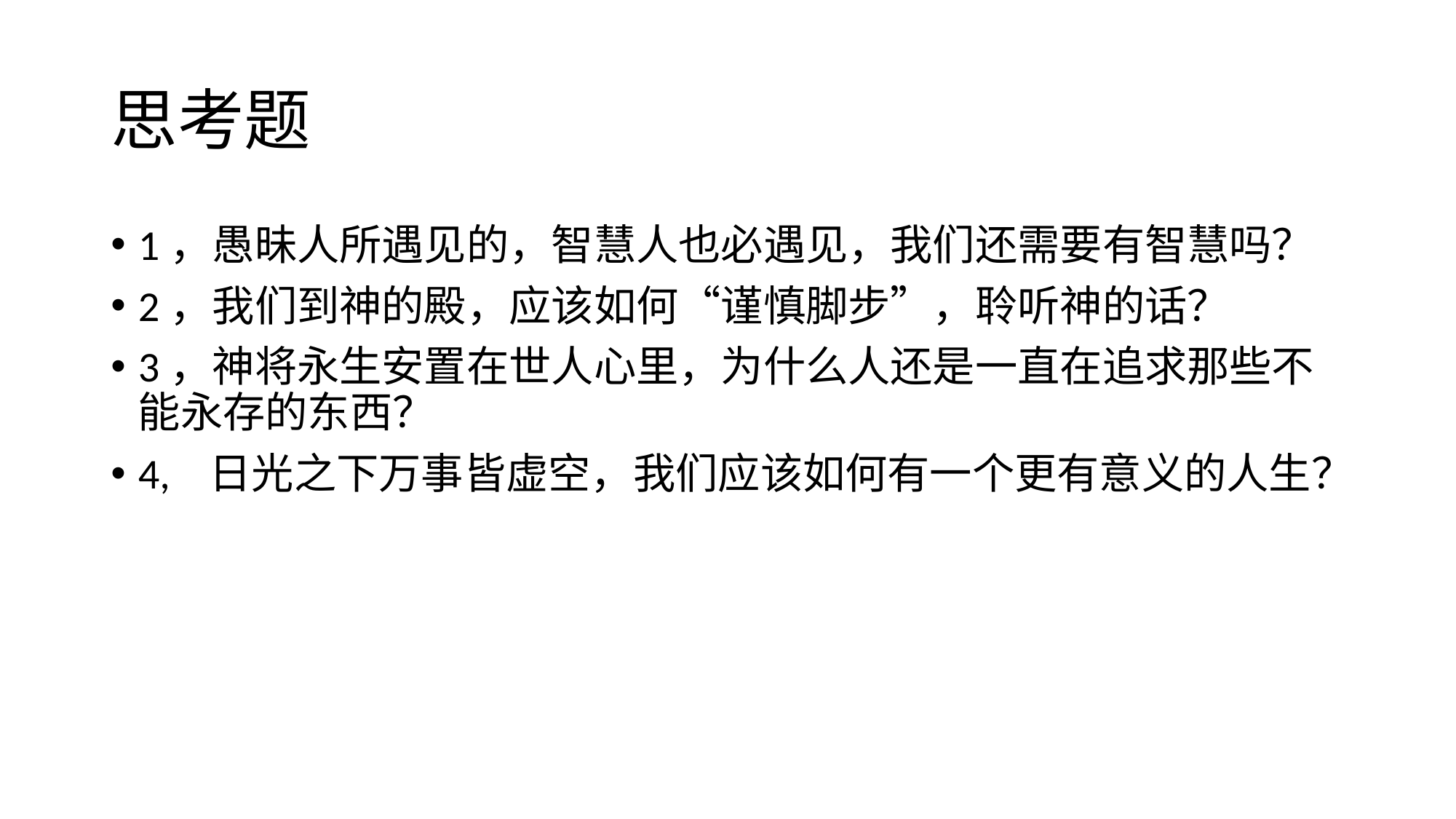

# 思考题
1，愚昧人所遇见的，智慧人也必遇见，我们还需要有智慧吗？
2，我们到神的殿，应该如何“谨慎脚步”，聆听神的话？
3，神将永生安置在世人心里，为什么人还是一直在追求那些不能永存的东西？
4,   日光之下万事皆虚空，我们应该如何有一个更有意义的人生？